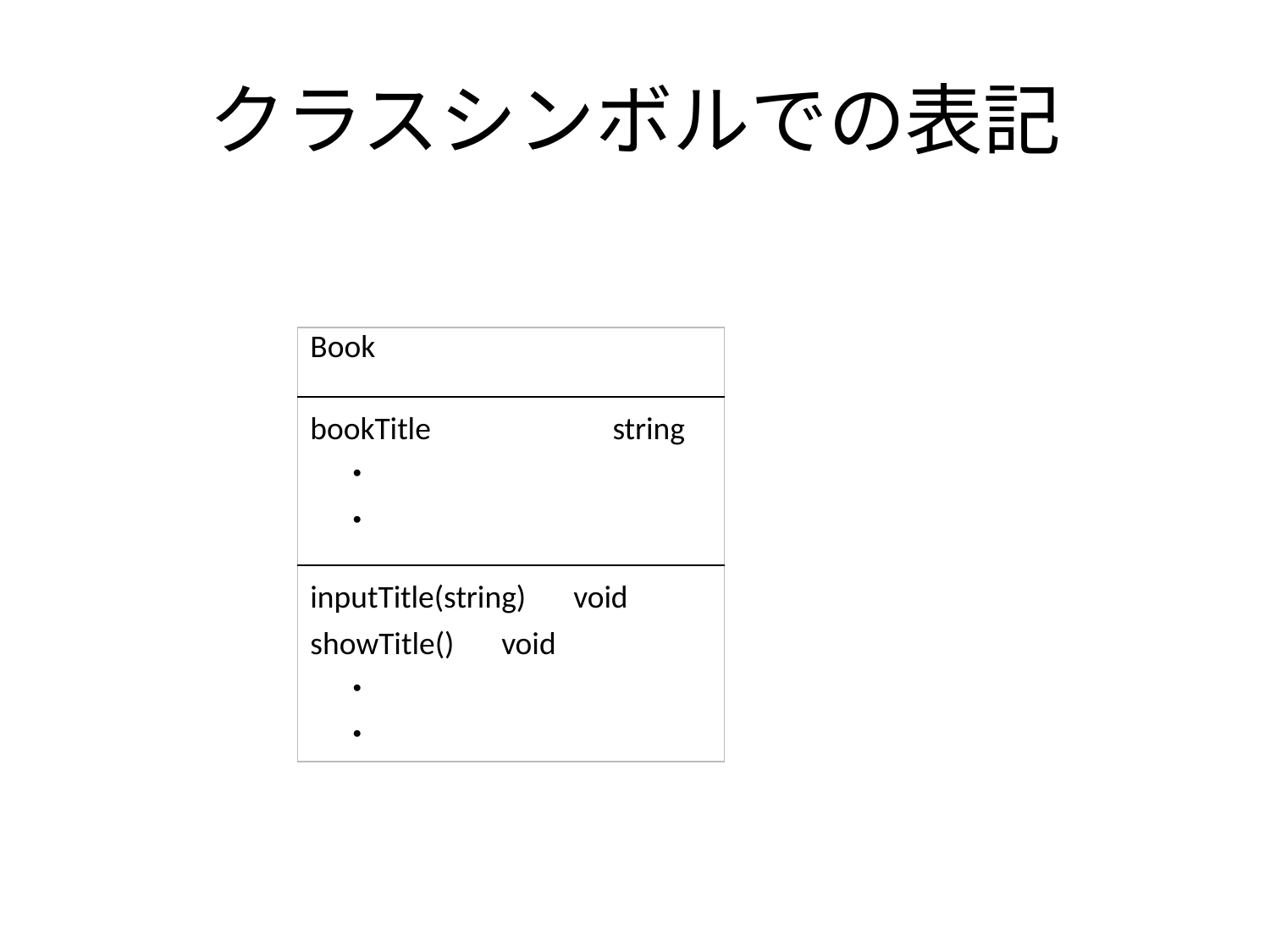

# クラスシンボルでの表記
| Book |
| --- |
| bookTitle 　　　　　string 　・ 　・ |
| inputTitle(string)　void showTitle()　void 　・ 　・ |